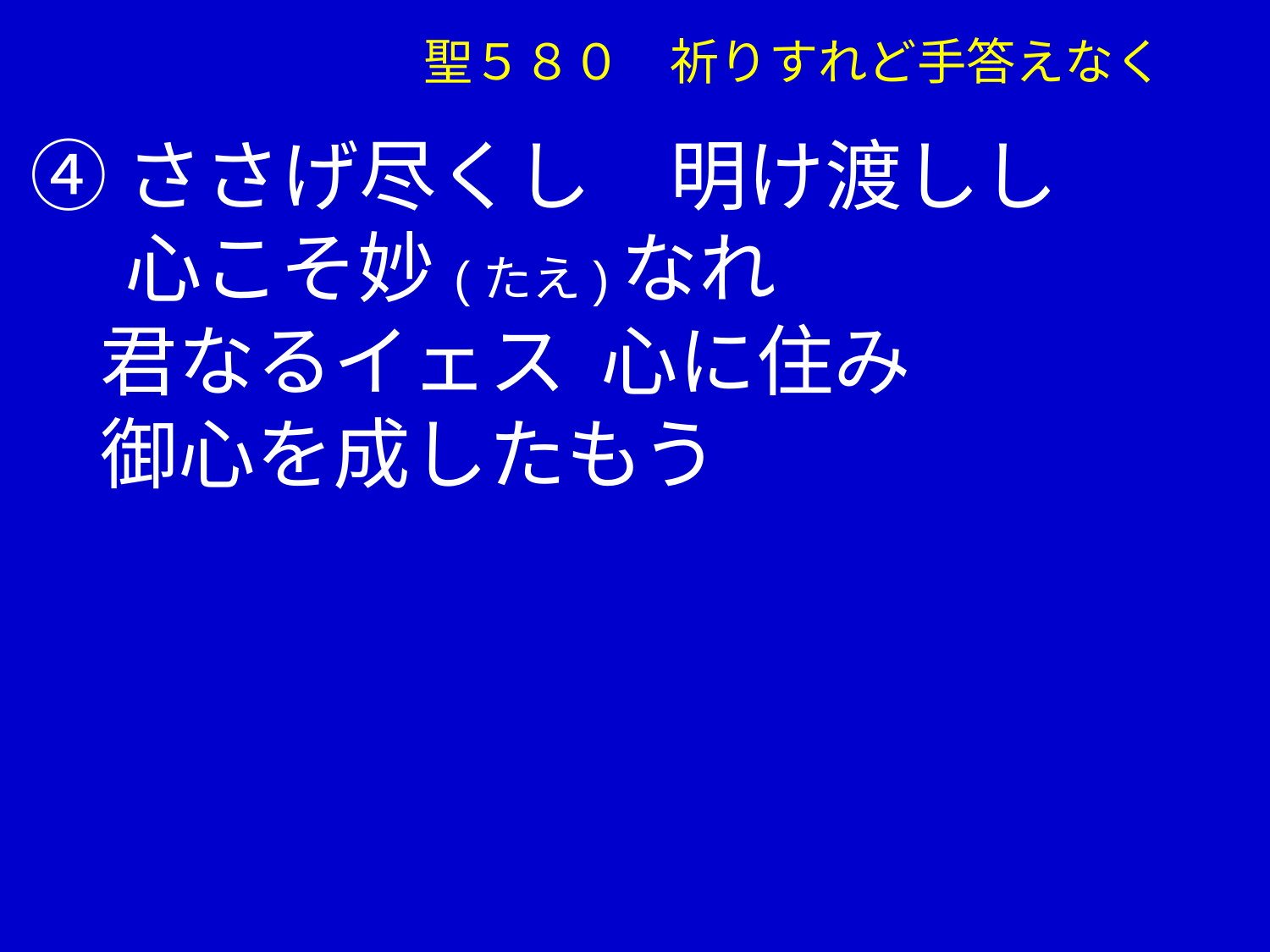

聖５８０　祈りすれど手答えなく
 ④ささげ尽くし　明け渡しし
　  心こそ妙(たえ)なれ
    君なるイェス  心に住み
    御心を成したもう